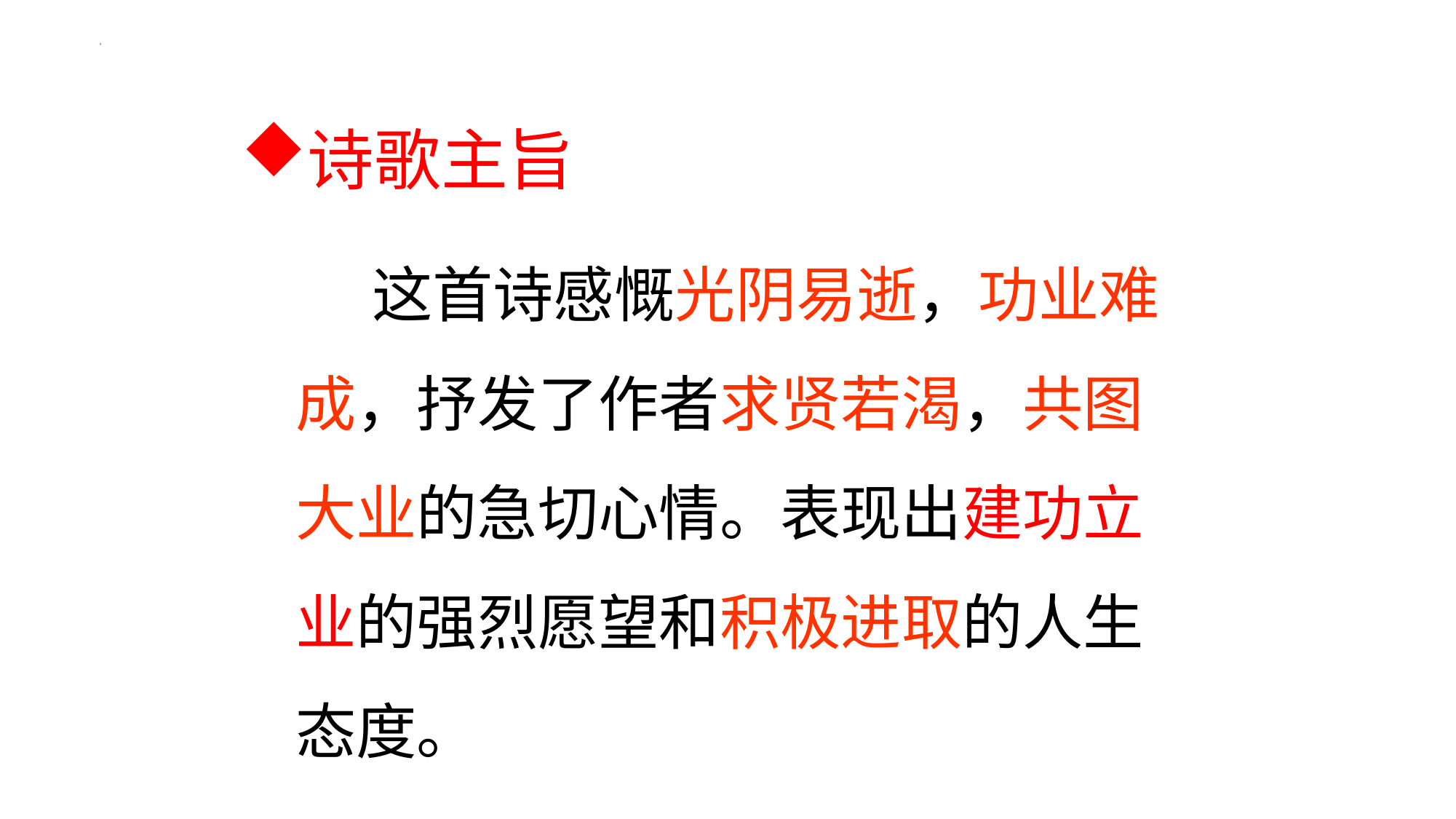

诗歌主旨
       这首诗感慨光阴易逝，功业难成，抒发了作者求贤若渴，共图大业的急切心情。表现出建功立业的强烈愿望和积极进取的人生态度。